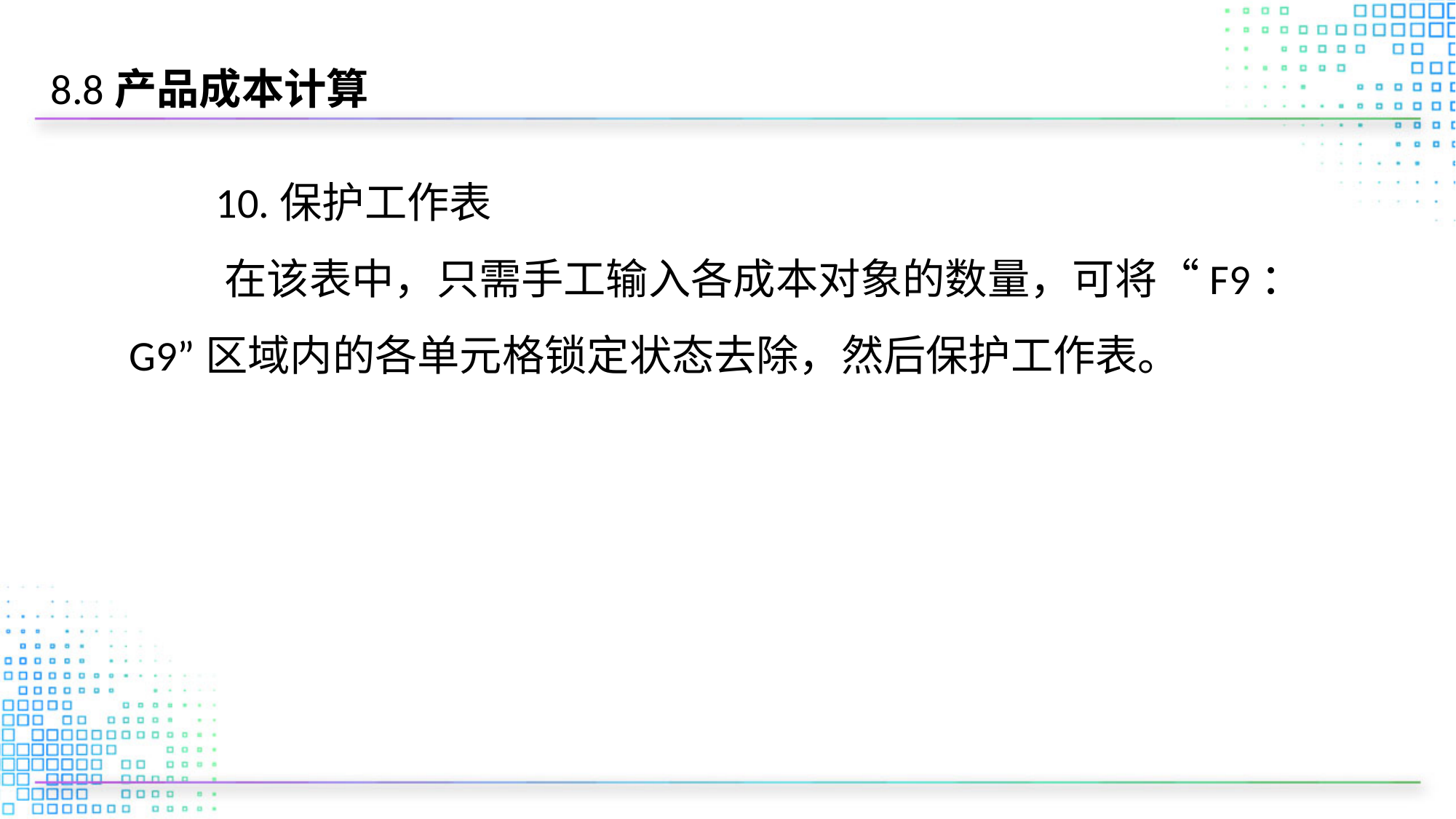

# 8.8产品成本计算
         10.保护工作表
         在该表中，只需手工输入各成本对象的数量，可将“F9：G9”区域内的各单元格锁定状态去除，然后保护工作表。